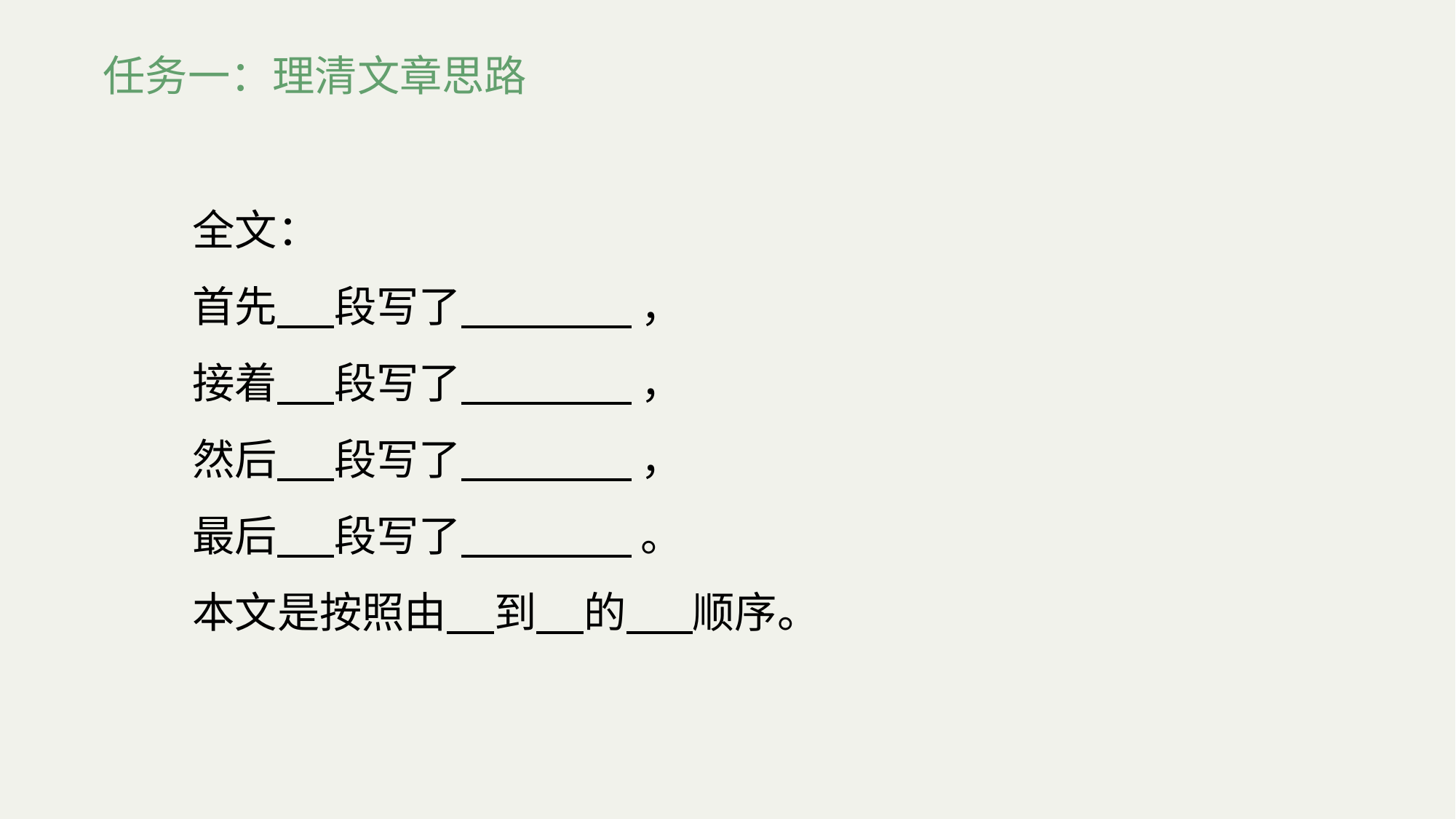

任务一：理清文章思路

全文：
首先      段写了                   ，
接着      段写了                   ，
然后      段写了                   ，
最后      段写了                   。
本文是按照由     到     的       顺序。